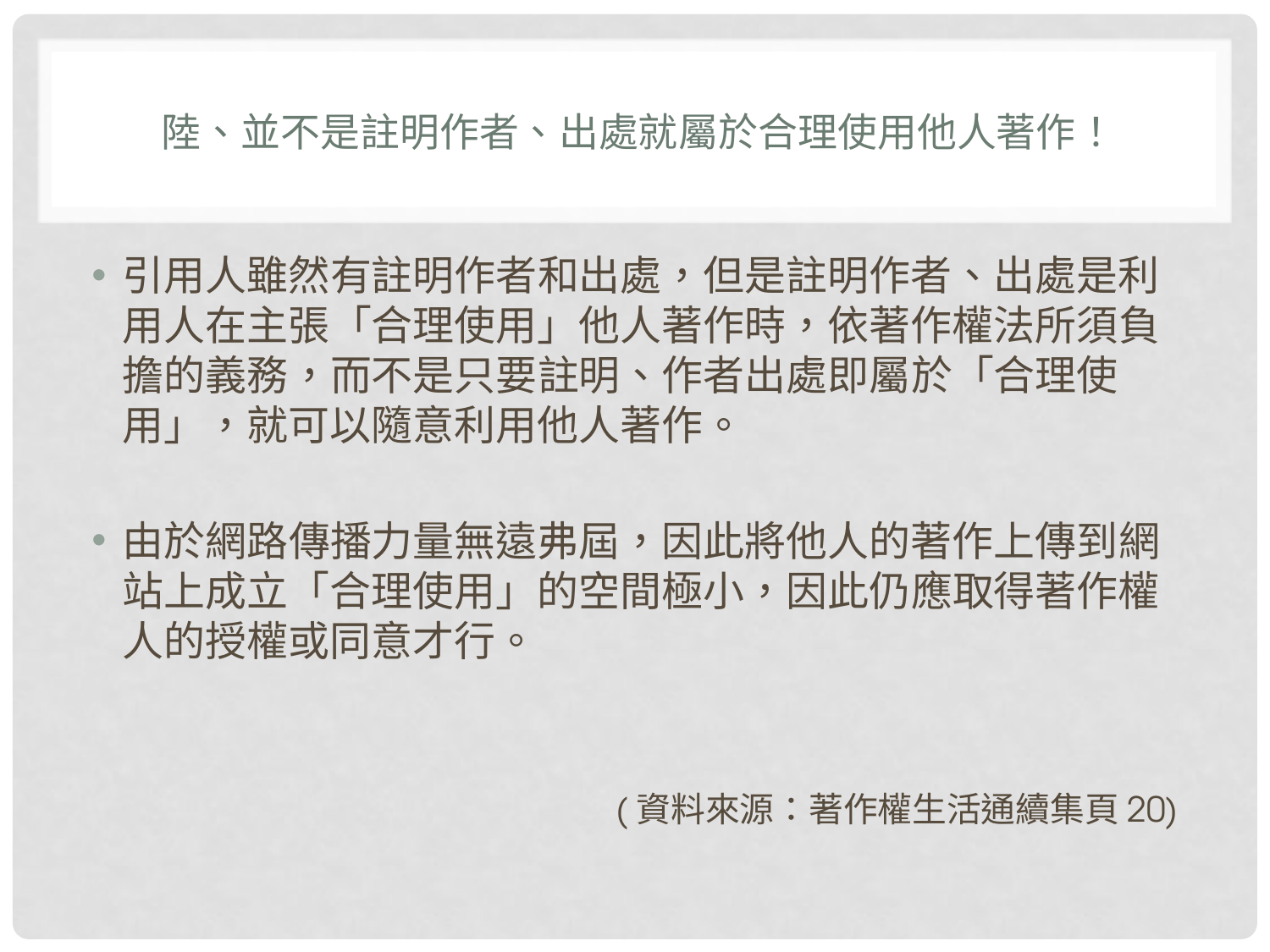

# 陸、並不是註明作者、出處就屬於合理使用他人著作！
引用人雖然有註明作者和出處，但是註明作者、出處是利用人在主張「合理使用」他人著作時，依著作權法所須負擔的義務，而不是只要註明、作者出處即屬於「合理使用」，就可以隨意利用他人著作。

由於網路傳播力量無遠弗屆，因此將他人的著作上傳到網站上成立「合理使用」的空間極小，因此仍應取得著作權人的授權或同意才行。

                                                       (資料來源：著作權生活通續集頁20)